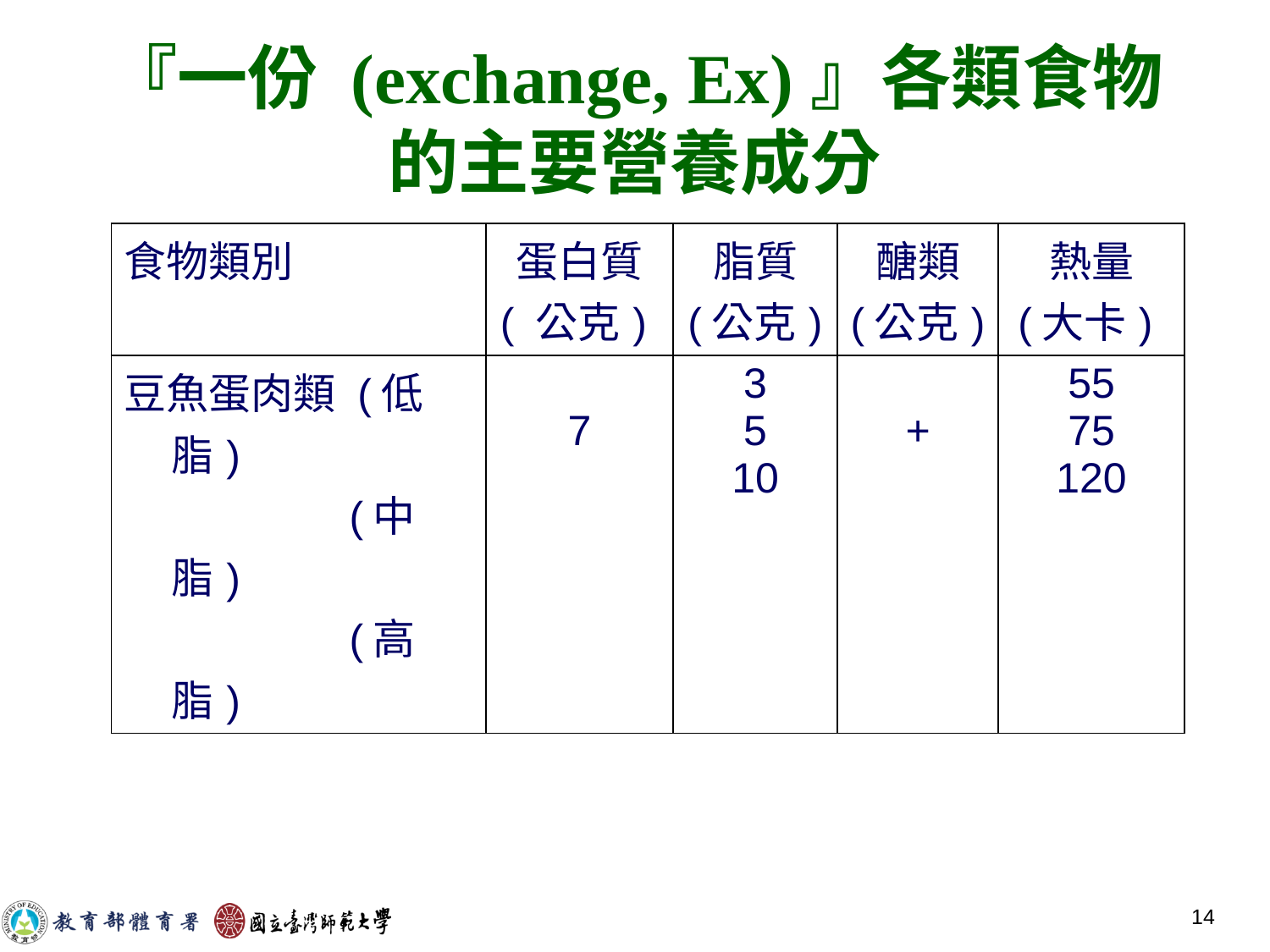

『一份 (exchange, Ex)』各類食物的主要營養成分
| 食物類別 | 蛋白質 ( 公克) | 脂質 (公克) | 醣類 (公克) | 熱量 (大卡) |
| --- | --- | --- | --- | --- |
| 豆魚蛋肉類 (低脂) (中脂) (高脂) | 7 | 3 5 10 | + | 55 75 120 |
14